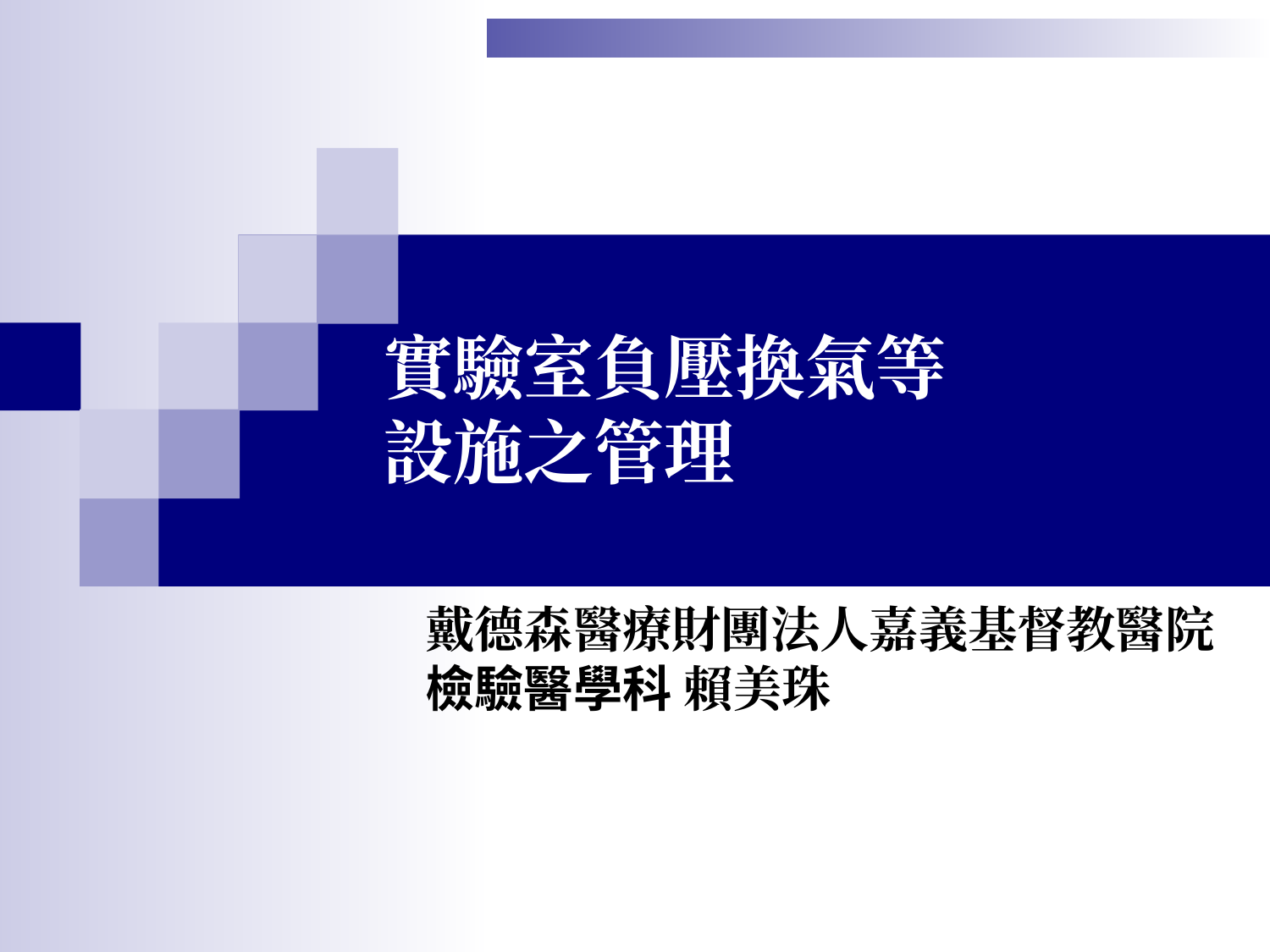

實驗室負壓換氣等
設施之管理
戴德森醫療財團法人嘉義基督教醫院
檢驗醫學科 賴美珠